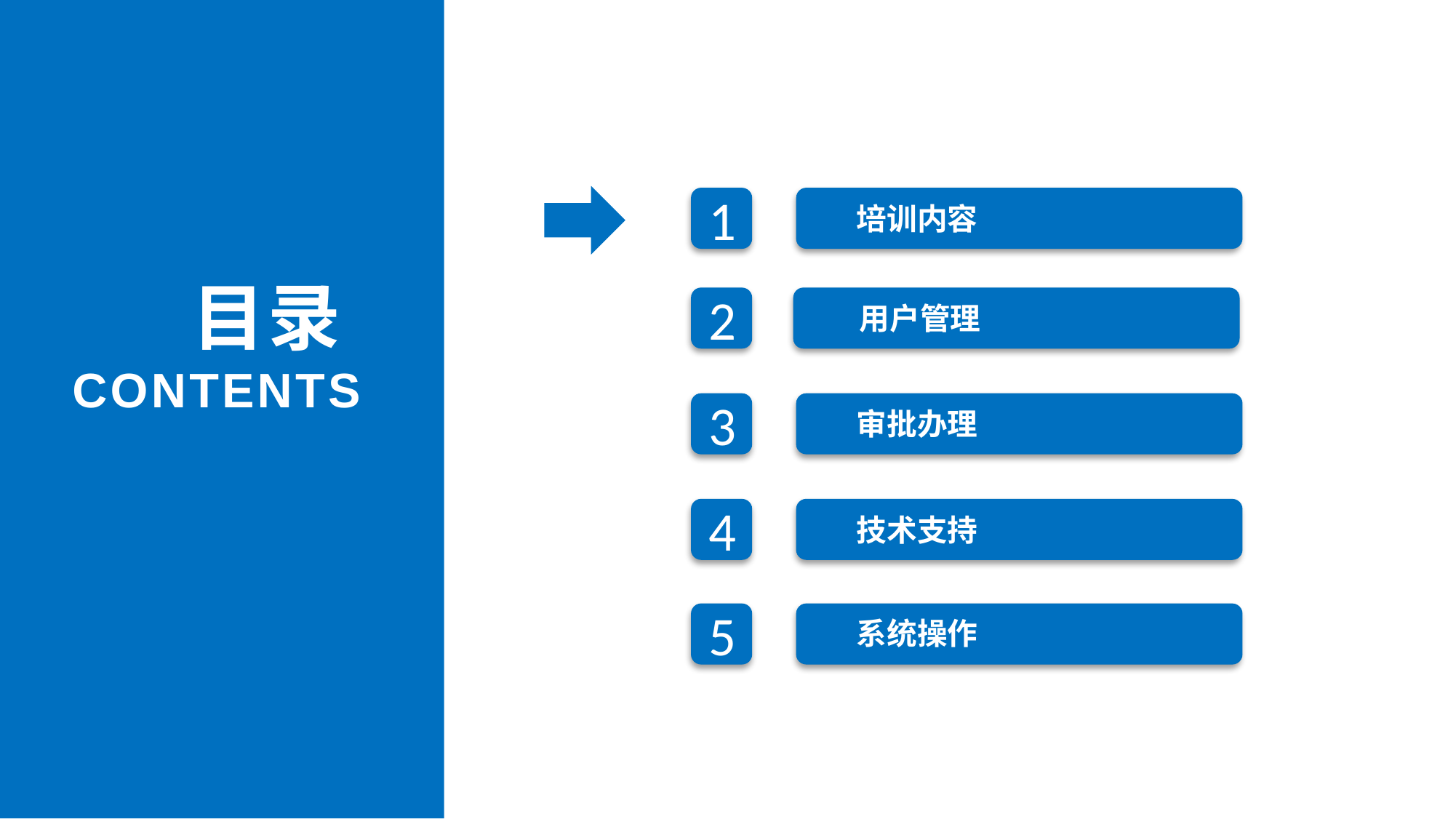

培训内容
1
目录
CONTENTS
2

用户管理

审批办理
3

技术支持
4
5

系统操作